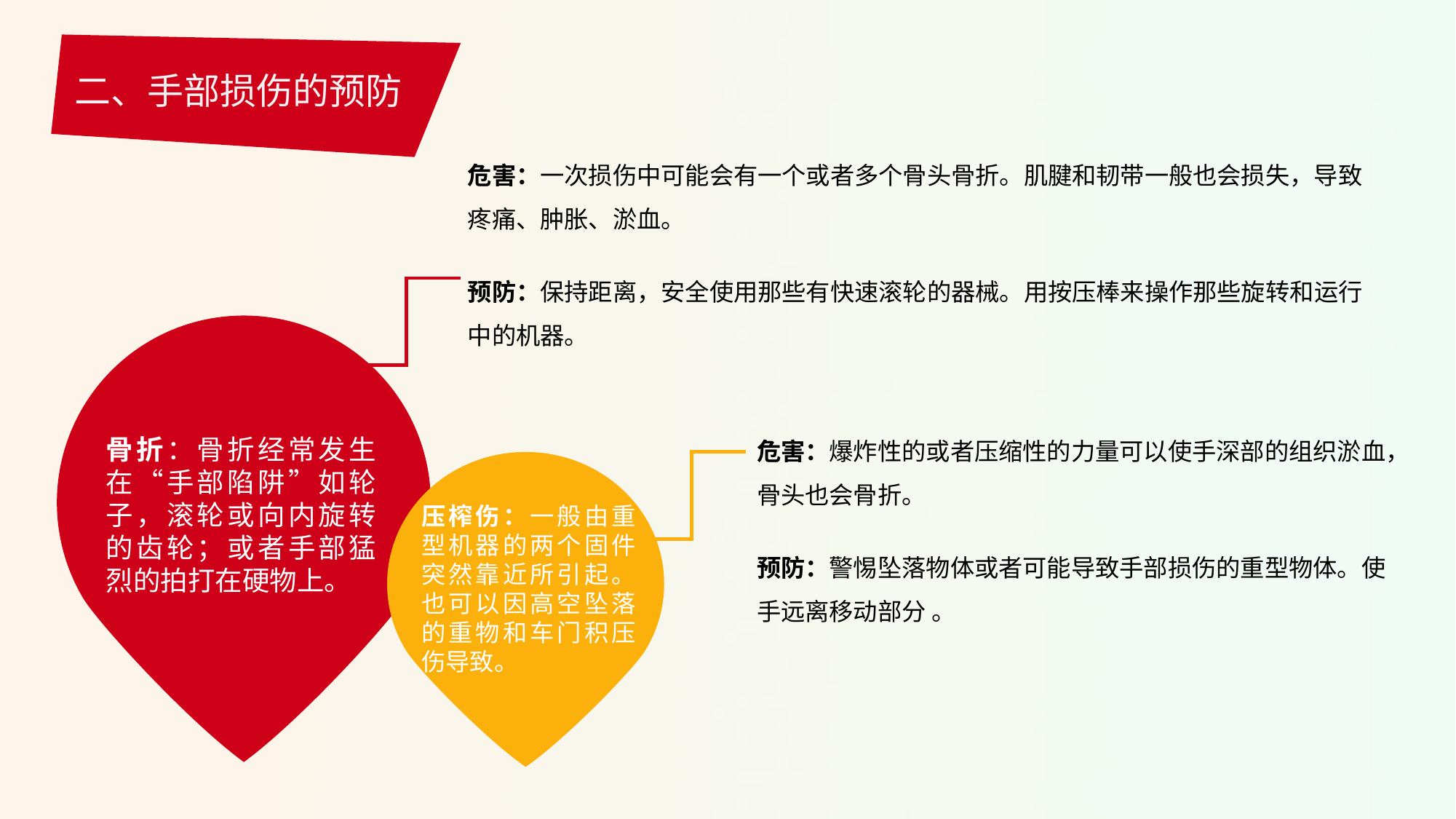

二、手部损伤的预防
危害：一次损伤中可能会有一个或者多个骨头骨折。肌腱和韧带一般也会损失，导致疼痛、肿胀、淤血。

预防：保持距离，安全使用那些有快速滚轮的器械。用按压棒来操作那些旋转和运行中的机器。

危害：爆炸性的或者压缩性的力量可以使手深部的组织淤血，骨头也会骨折。

预防：警惕坠落物体或者可能导致手部损伤的重型物体。使手远离移动部分 。
骨折：骨折经常发生在“手部陷阱”如轮子，滚轮或向内旋转的齿轮；或者手部猛烈的拍打在硬物上。

压榨伤：一般由重型机器的两个固件突然靠近所引起。也可以因高空坠落的重物和车门积压伤导致。